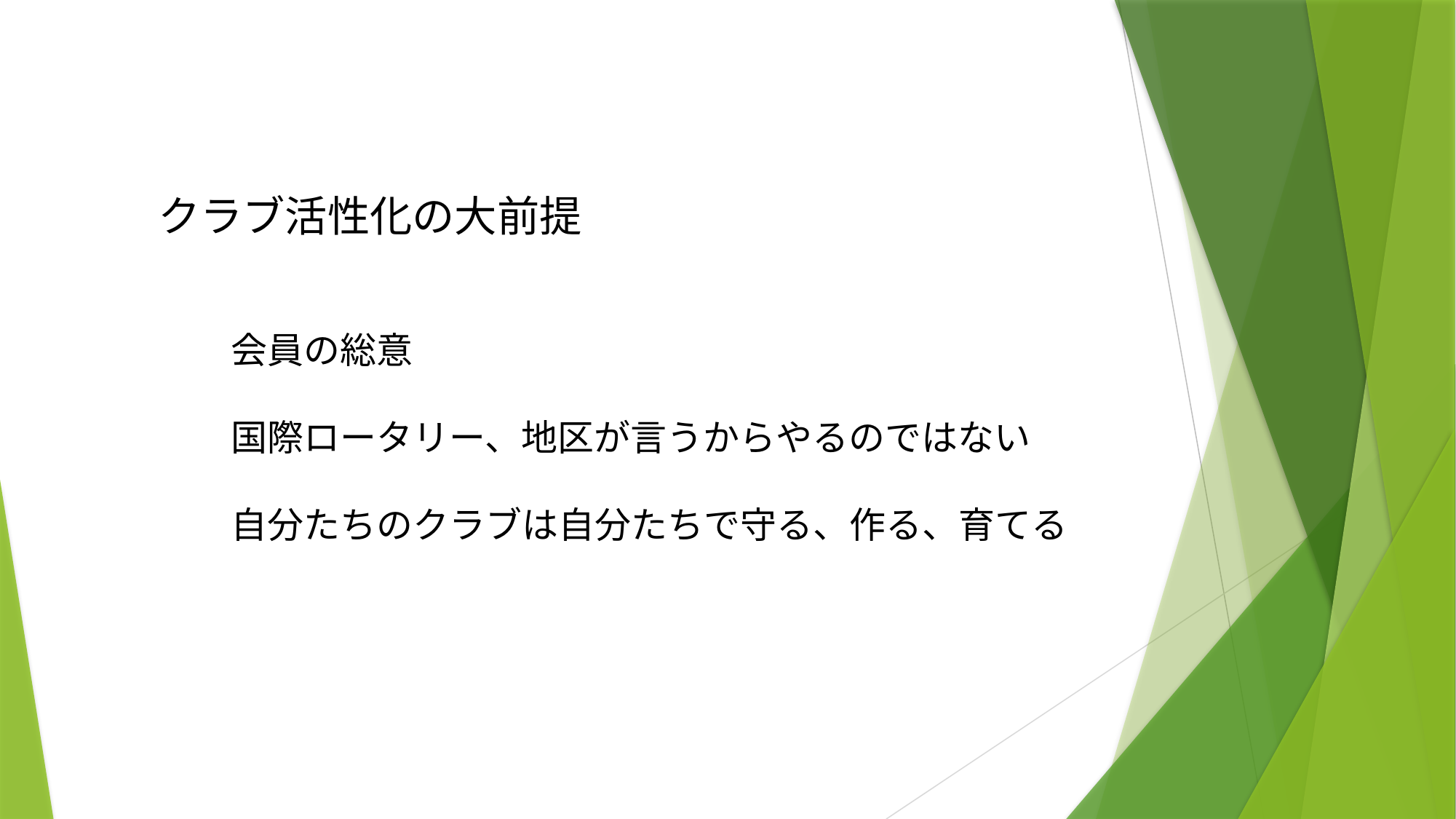

クラブ活性化の大前提

　　会員の総意

　　国際ロータリー、地区が言うからやるのではない

　　自分たちのクラブは自分たちで守る、作る、育てる